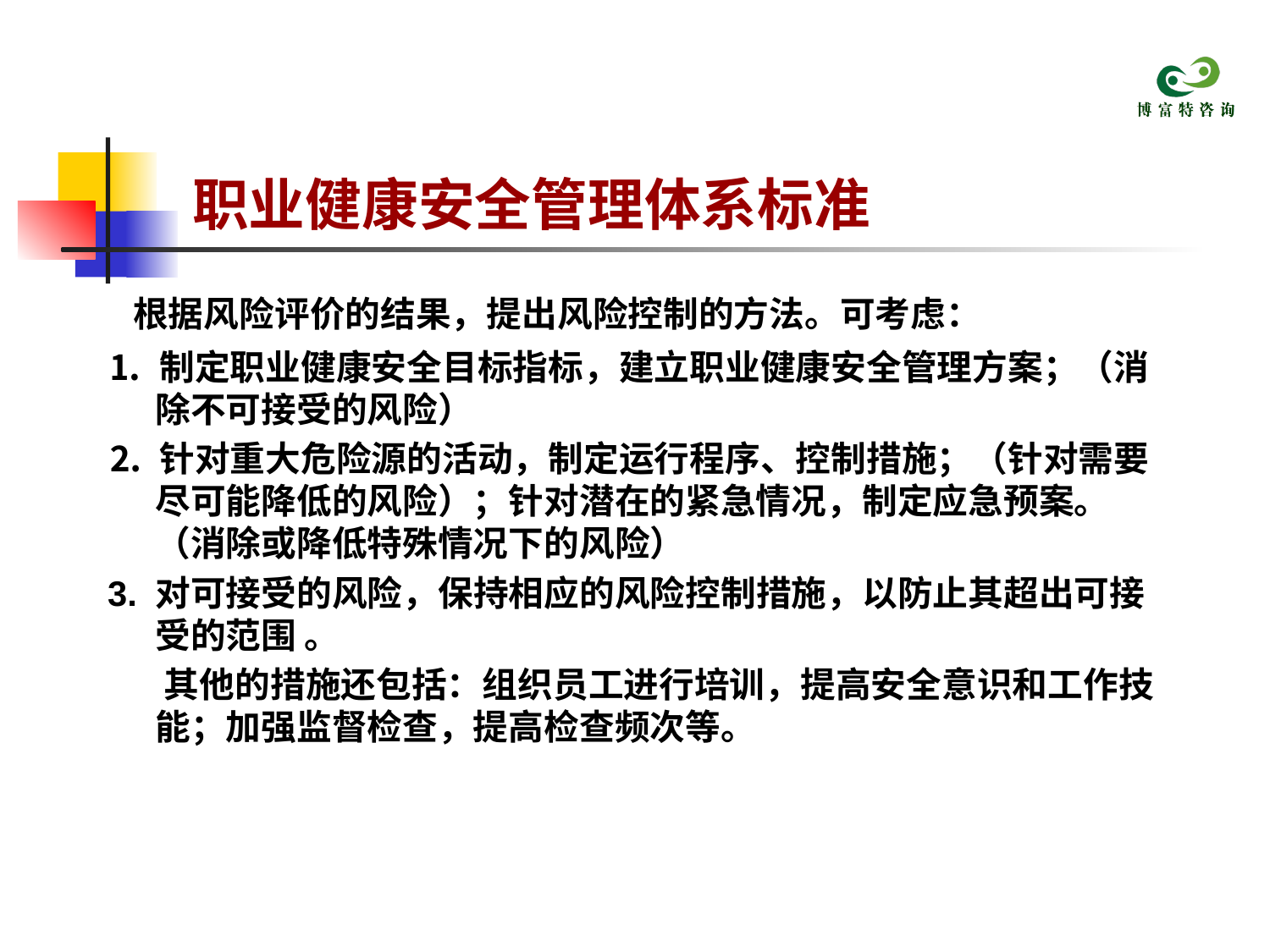

# 职业健康安全管理体系标准
 根据风险评价的结果，提出风险控制的方法。可考虑：
⒈ 制定职业健康安全目标指标，建立职业健康安全管理方案；（消除不可接受的风险）
⒉ 针对重大危险源的活动，制定运行程序、控制措施；（针对需要尽可能降低的风险）；针对潜在的紧急情况，制定应急预案。（消除或降低特殊情况下的风险）
3. 对可接受的风险，保持相应的风险控制措施，以防止其超出可接受的范围 。
      其他的措施还包括：组织员工进行培训，提高安全意识和工作技能；加强监督检查，提高检查频次等。

70